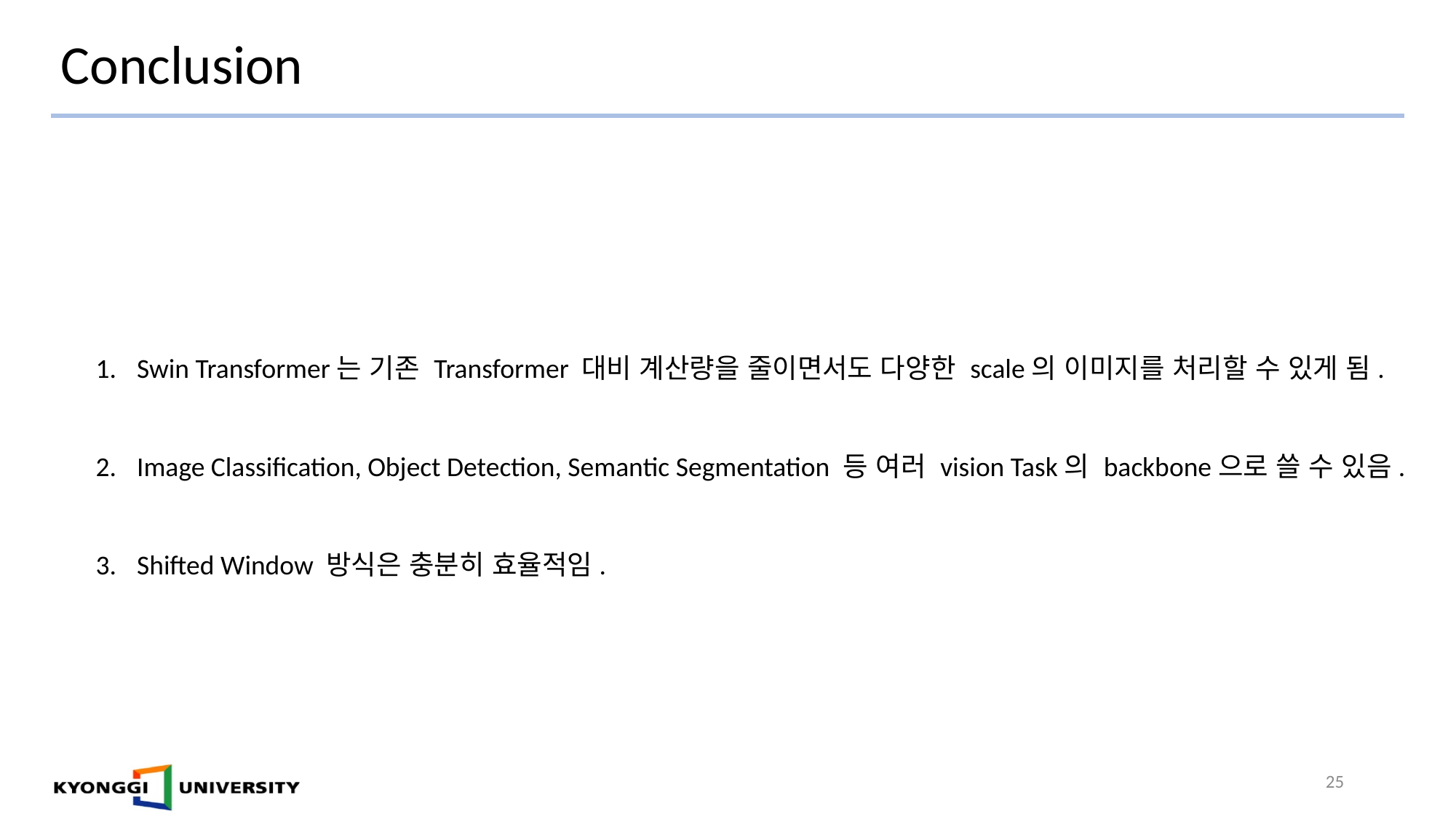

# Conclusion
Swin Transformer는 기존 Transformer 대비 계산량을 줄이면서도 다양한 scale의 이미지를 처리할 수 있게 됨.
Image Classification, Object Detection, Semantic Segmentation 등 여러 vision Task의 backbone으로 쓸 수 있음.
Shifted Window 방식은 충분히 효율적임.

25